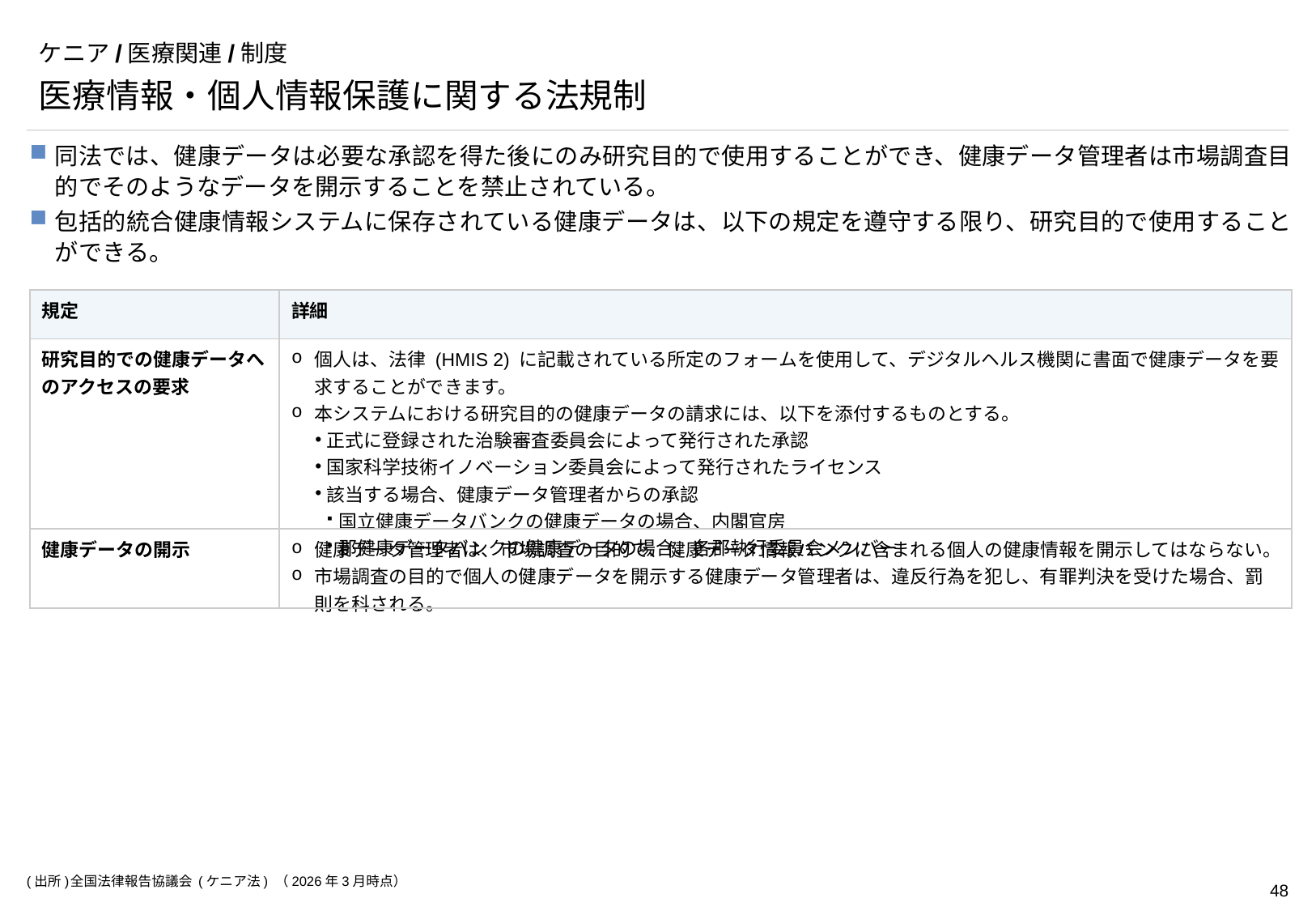

# ケニア/医療関連/制度
医療情報・個人情報保護に関する法規制
同法では、健康データは必要な承認を得た後にのみ研究目的で使用することができ、健康データ管理者は市場調査目的でそのようなデータを開示することを禁止されている。
包括的統合健康情報システムに保存されている健康データは、以下の規定を遵守する限り、研究目的で使用することができる。
| 規定 | 詳細 |
| --- | --- |
| 研究目的での健康データへのアクセスの要求 | 個人は、法律 (HMIS 2) に記載されている所定のフォームを使用して、デジタルヘルス機関に書面で健康データを要求することができます。 本システムにおける研究目的の健康データの請求には、以下を添付するものとする。 正式に登録された治験審査委員会によって発行された承認 国家科学技術イノベーション委員会によって発行されたライセンス 該当する場合、健康データ管理者からの承認 国立健康データバンクの健康データの場合、内閣官房 郡健康データバンクの健康データの場合、各郡執行委員会メンバー |
| 健康データの開示 | 健康データ管理者は、市場調査の目的で、健康データ情報バンクに含まれる個人の健康情報を開示してはならない。 市場調査の目的で個人の健康データを開示する健康データ管理者は、違反行為を犯し、有罪判決を受けた場合、罰則を科される。 |
(出所)	全国法律報告協議会 (ケニア法) （2026年3月時点）